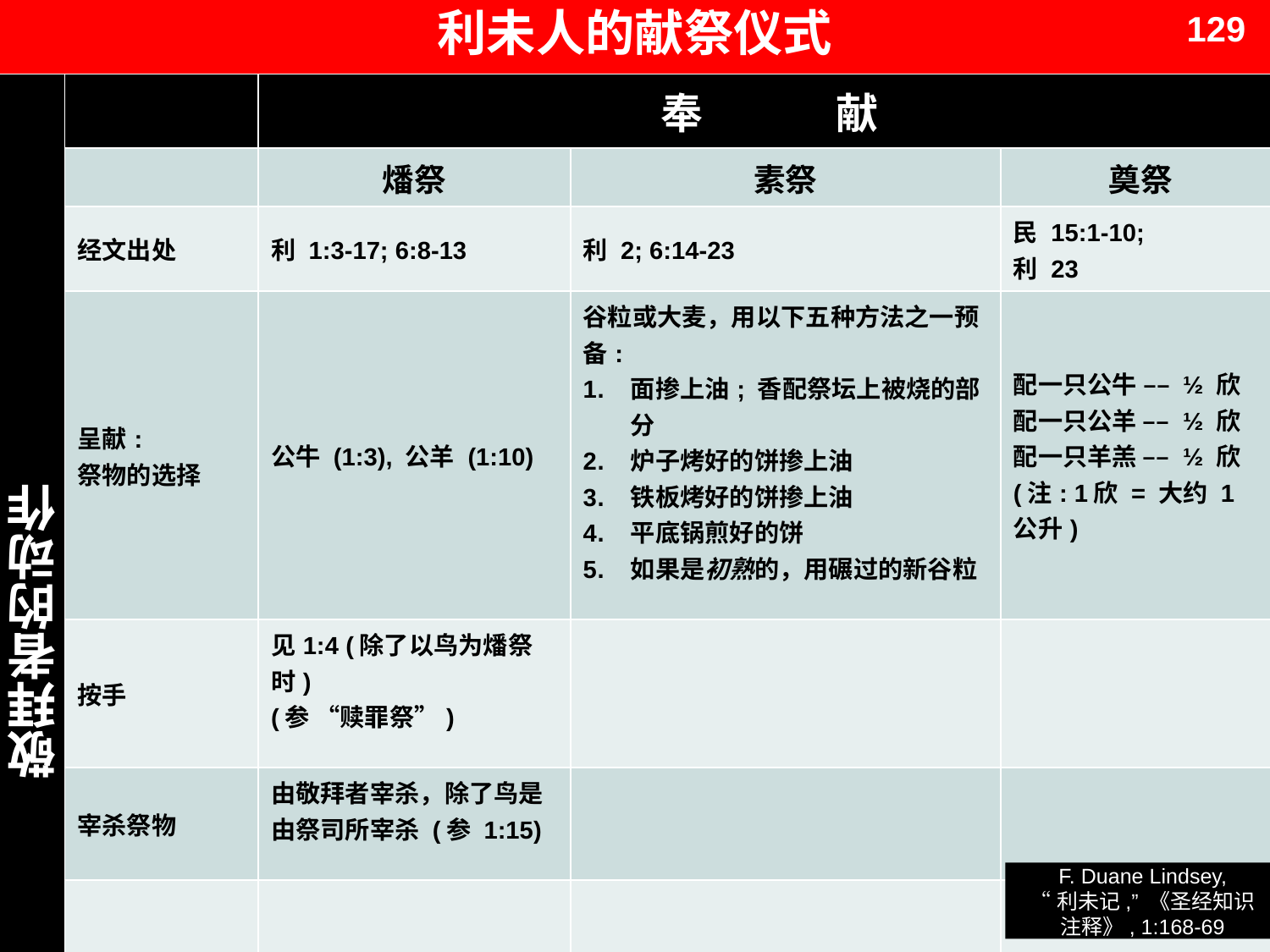

129
# 利未人的献祭仪式
| 敬拜者的动作 |  | 奉 献 |  |  |
| --- | --- | --- | --- | --- |
|  |  | 燔祭 | 素祭 | 奠祭 |
|  | 经文出处 | 利 1:3-17; 6:8-13 | 利 2; 6:14-23 | 民 15:1-10; 利 23 |
|  | 呈献: 祭物的选择 | 公牛 (1:3), 公羊 (1:10) | 谷粒或大麦，用以下五种方法之一预备: 面掺上油; 香配祭坛上被烧的部分 炉子烤好的饼掺上油 铁板烤好的饼掺上油 平底锅煎好的饼 如果是初熟的，用碾过的新谷粒 | 配一只公牛 –– ½ 欣 配一只公羊 –– ½ 欣 配一只羊羔 –– ½ 欣 (注: 1欣 = 大约 1 公升) |
|  | 按手 | 见1:4 (除了以鸟为燔祭时) (参 “赎罪祭”) |  |  |
|  | 宰杀祭物 | 由敬拜者宰杀，除了鸟是由祭司所宰杀 (参 1:15) |  |  |
|  | 预备献祭 | 去皮，解体，涮洗 (参 1:6, 12, 16-17) | 敬拜者通常事先预备好，祭司取出作为纪念的部分，烧在坛上。 |  |
F. Duane Lindsey,
“利未记,” 《圣经知识
注释》, 1:168-69